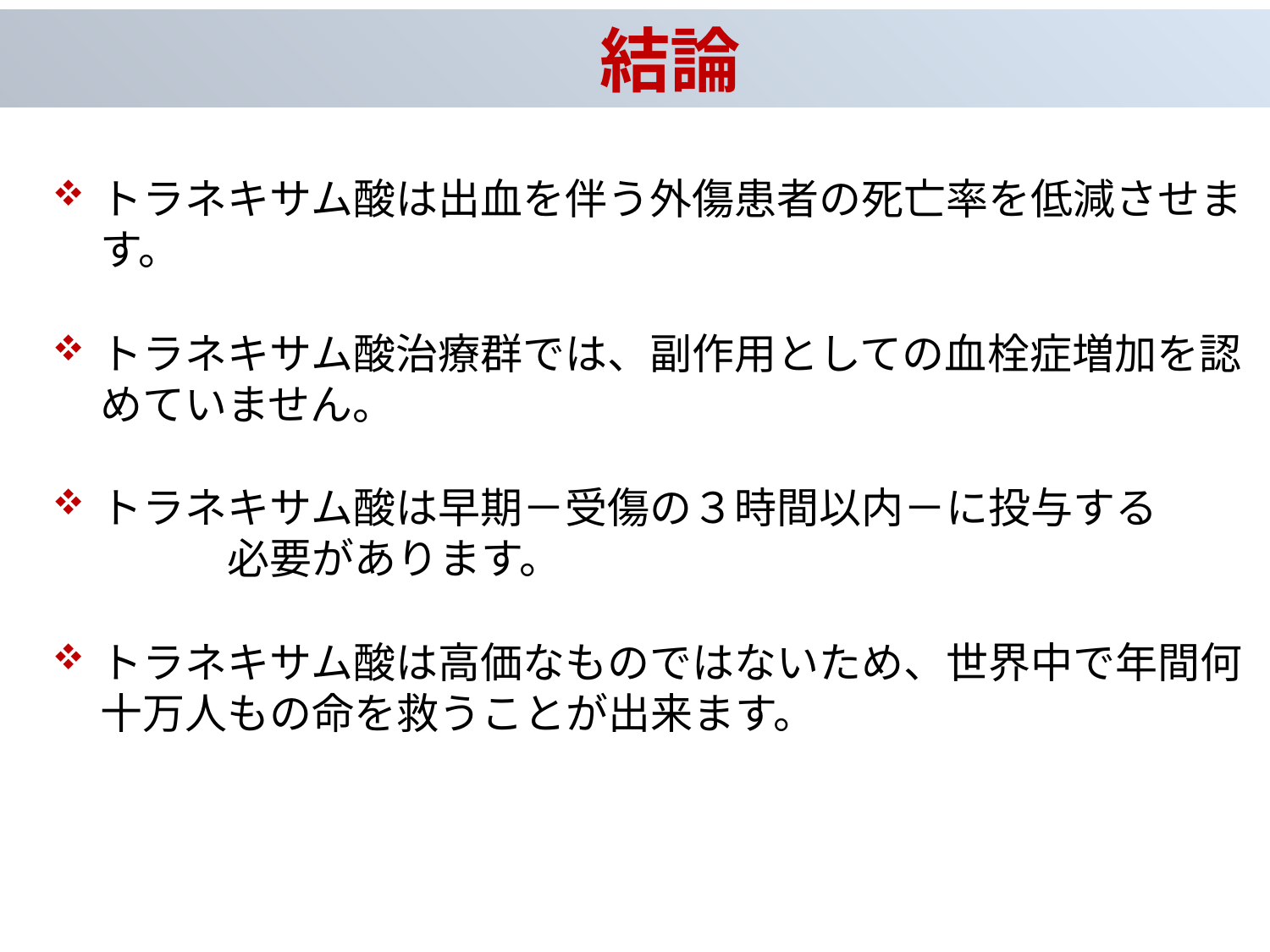

結論
トラネキサム酸は出血を伴う外傷患者の死亡率を低減させます。
トラネキサム酸治療群では、副作用としての血栓症増加を認めていません。
トラネキサム酸は早期－受傷の３時間以内－に投与する　　　　　必要があります。
トラネキサム酸は高価なものではないため、世界中で年間何十万人もの命を救うことが出来ます。